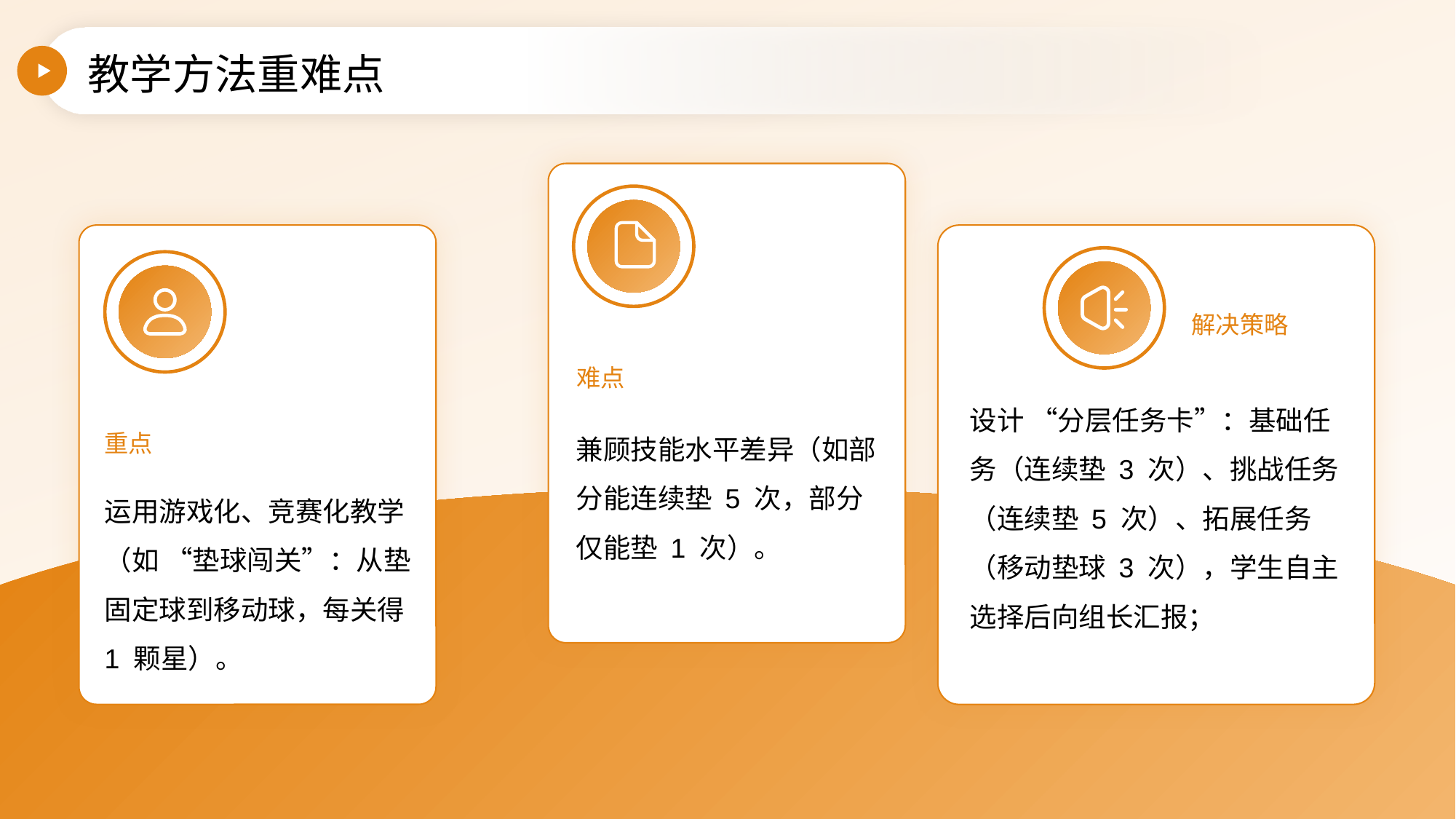

教学方法重难点

解决策略

难点
设计 “分层任务卡”：基础任务（连续垫 3 次）、挑战任务（连续垫 5 次）、拓展任务（移动垫球 3 次），学生自主选择后向组长汇报；
重点
兼顾技能水平差异（如部分能连续垫 5 次，部分仅能垫 1 次）。
运用游戏化、竞赛化教学（如 “垫球闯关”：从垫固定球到移动球，每关得 1 颗星）。